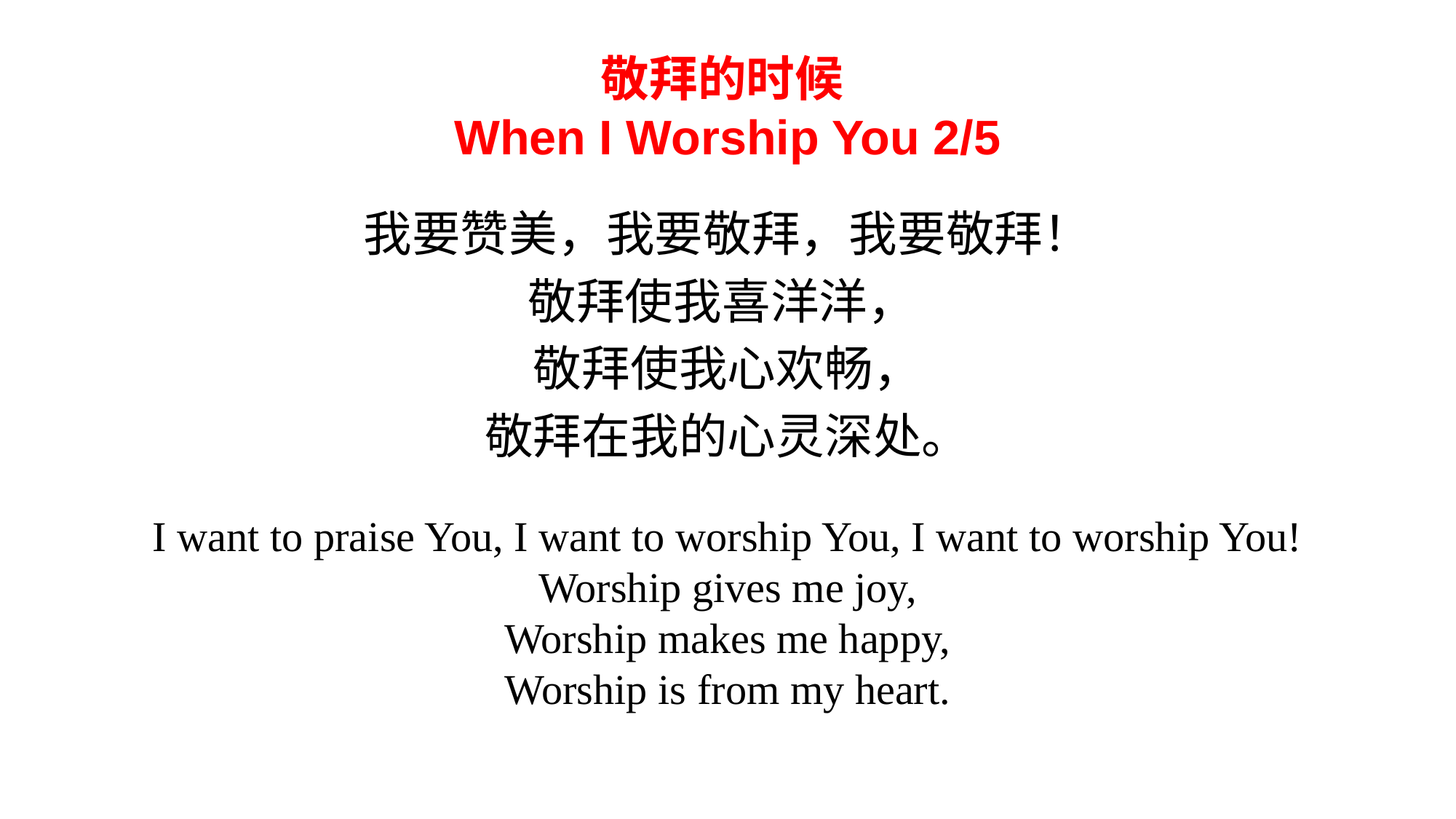

敬拜的时候
When I Worship You 2/5
我要赞美，我要敬拜，我要敬拜！
敬拜使我喜洋洋，
敬拜使我心欢畅，
敬拜在我的心灵深处。

I want to praise You, I want to worship You, I want to worship You!
Worship gives me joy,
Worship makes me happy,
Worship is from my heart.